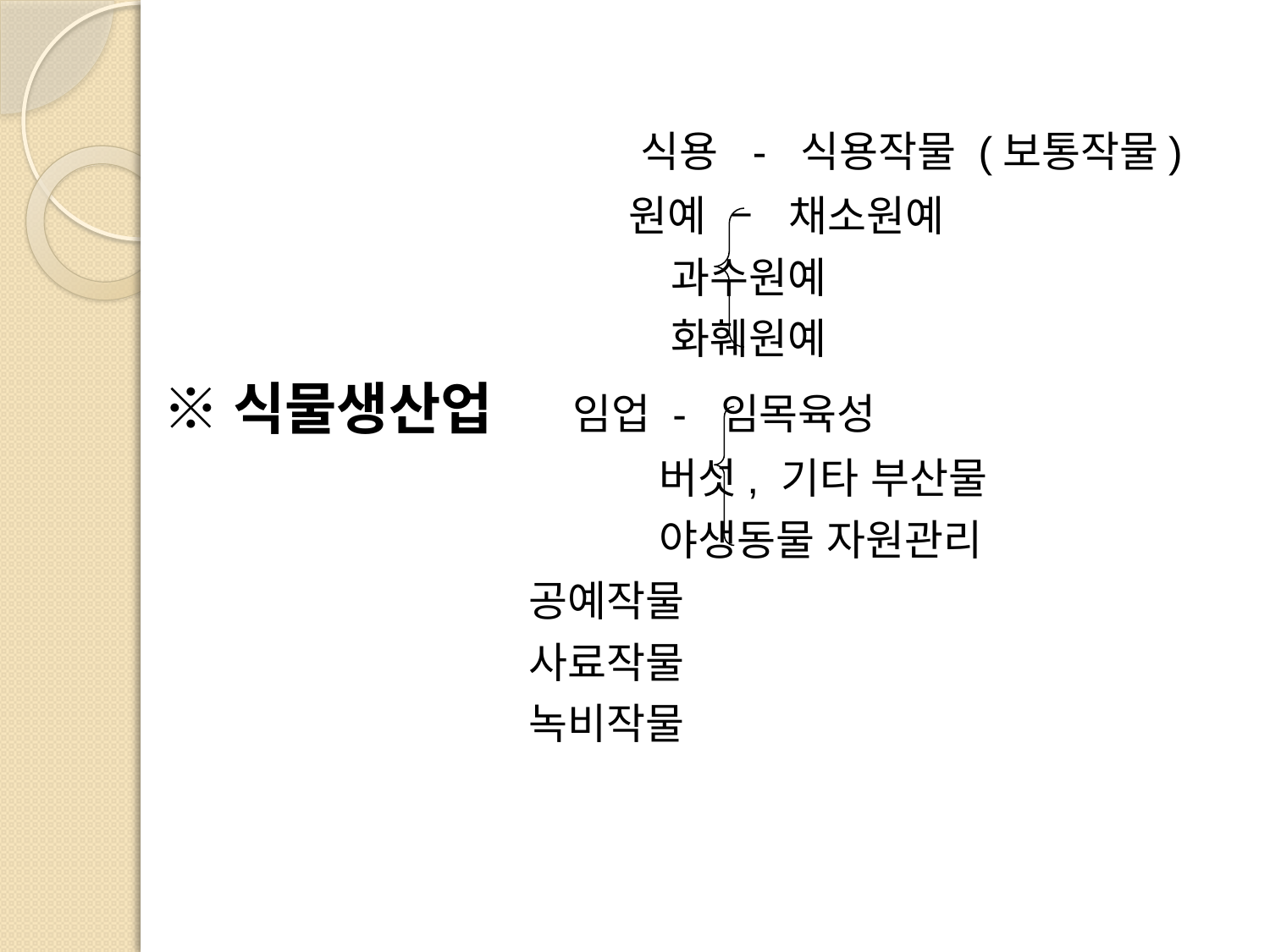

식용  -  식용작물 (보통작물)
 				   원예  –   채소원예
                                          과수원예
                                          화훼원예
※식물생산업     임업 -  임목육성
                                         버섯, 기타 부산물
                                         야생동물 자원관리
                              공예작물
                              사료작물
                              녹비작물